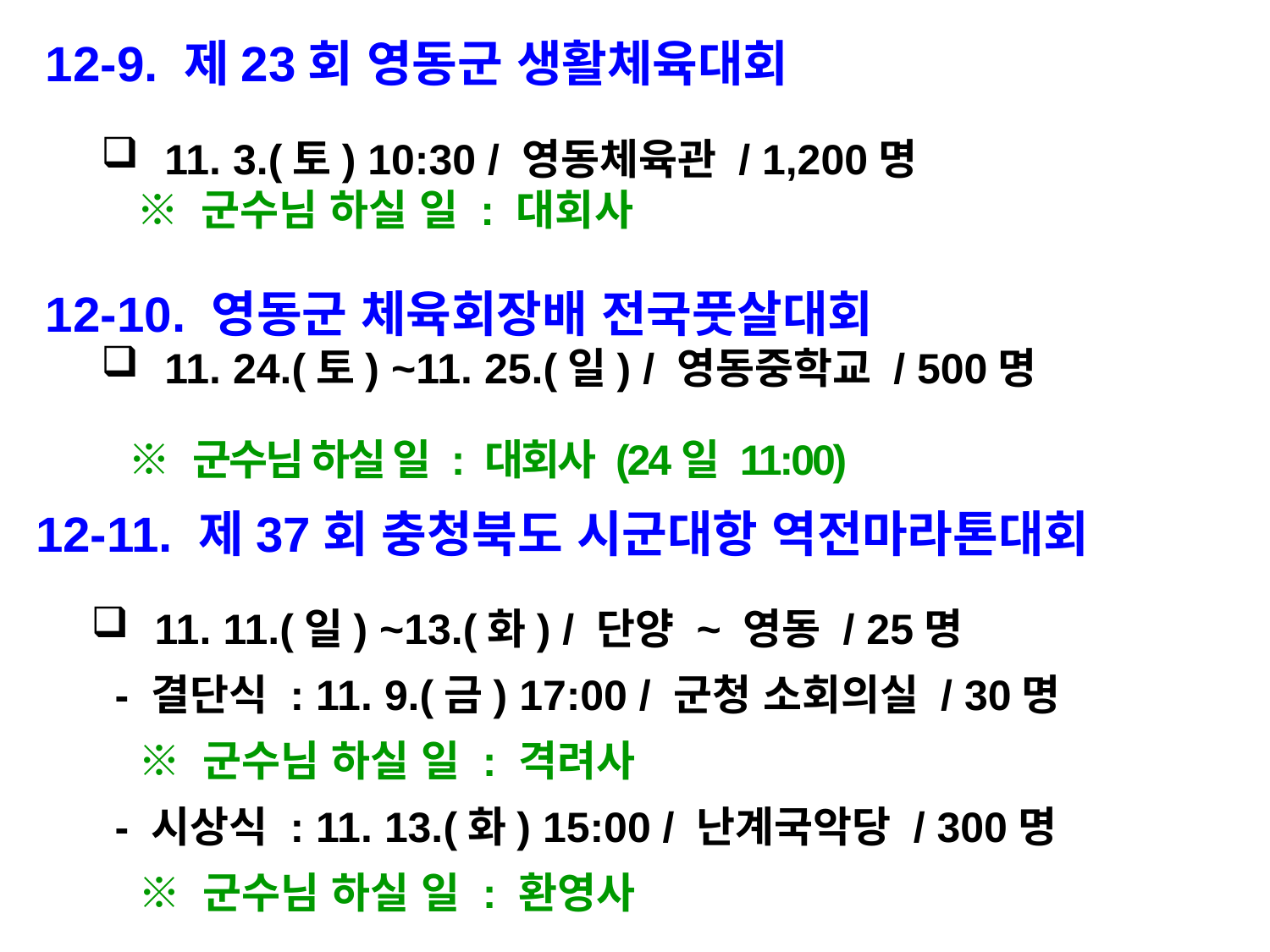

12-9. 제23회 영동군 생활체육대회
11. 3.(토) 10:30 / 영동체육관 / 1,200명
   ※ 군수님 하실 일 : 대회사
12-10. 영동군 체육회장배 전국풋살대회
11. 24.(토) ~11. 25.(일) / 영동중학교 / 500명
   ※ 군수님 하실 일 : 대회사 (24일 11:00)
12-11. 제37회 충청북도 시군대항 역전마라톤대회
11. 11.(일) ~13.(화) / 단양 ~ 영동 / 25명
  - 결단식 : 11. 9.(금) 17:00 / 군청 소회의실 / 30명
    ※ 군수님 하실 일 : 격려사
  - 시상식 : 11. 13.(화) 15:00 / 난계국악당 / 300명
    ※ 군수님 하실 일 : 환영사